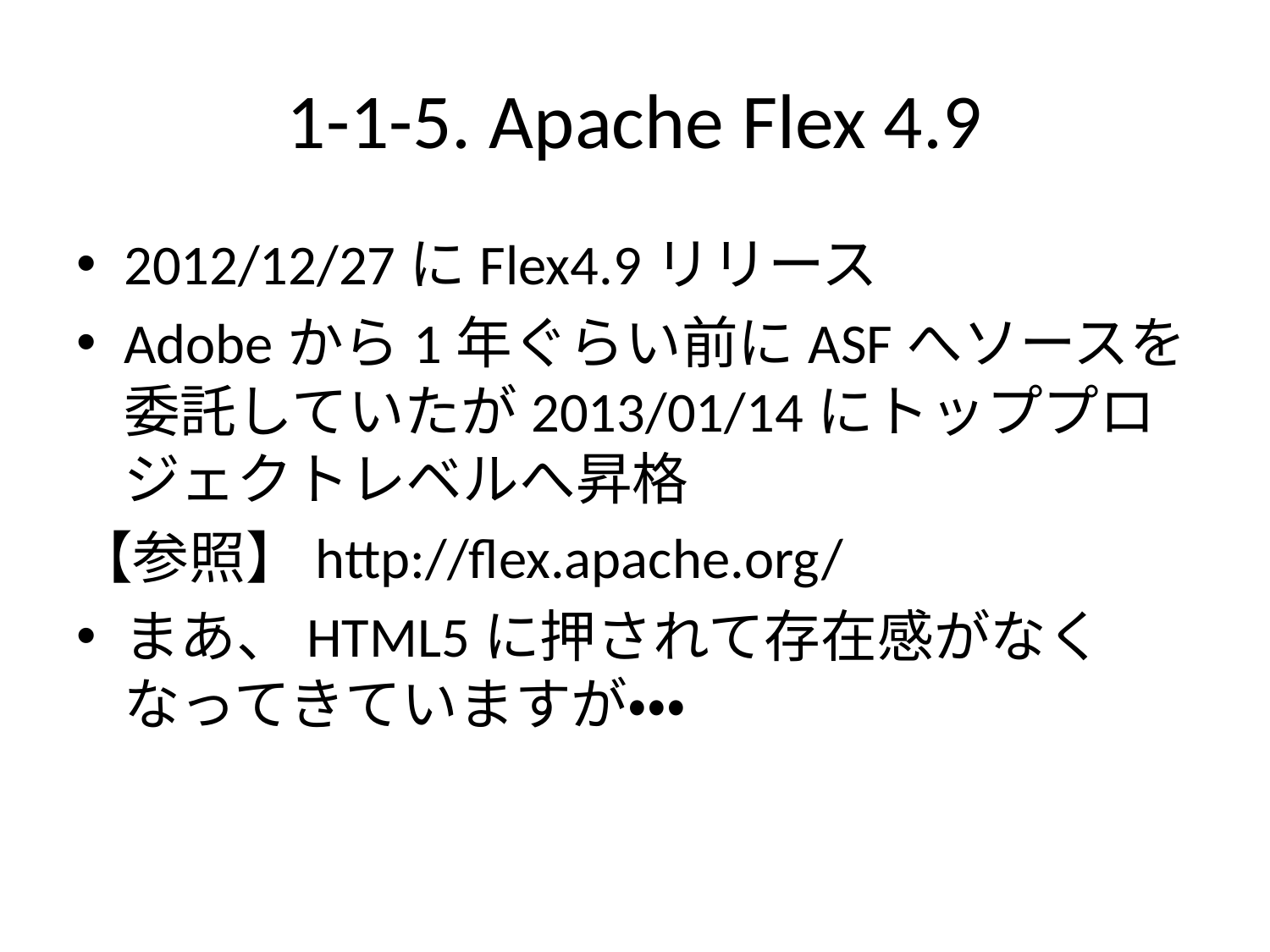

# 1-1-5. Apache Flex 4.9
2012/12/27にFlex4.9リリース
Adobeから1年ぐらい前にASFへソースを委託していたが2013/01/14にトッププロジェクトレベルへ昇格
【参照】http://flex.apache.org/
まあ、HTML5に押されて存在感がなくなってきていますが・・・